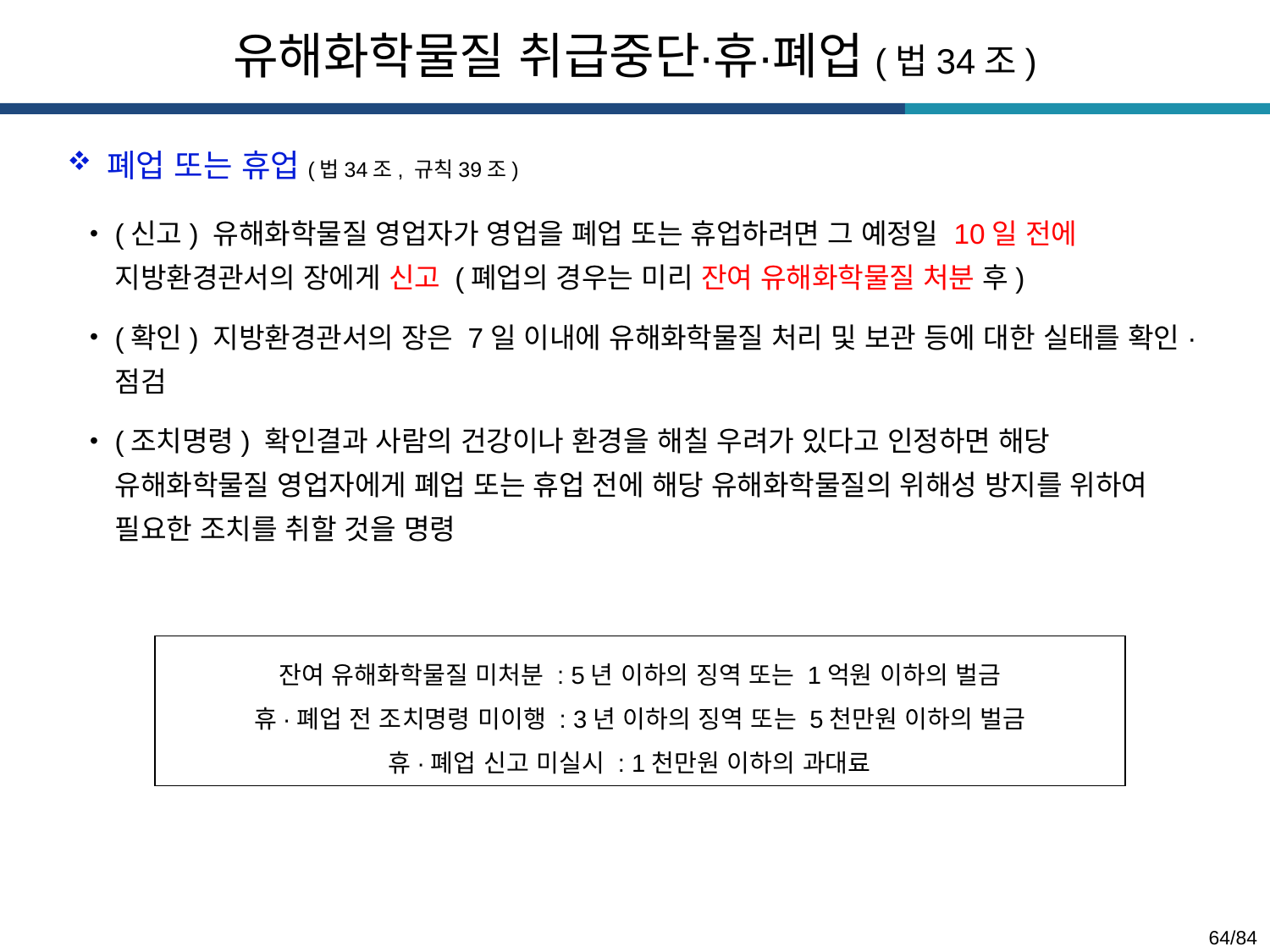

유해화학물질 취급중단∙휴∙폐업(법34조)
폐업 또는 휴업(법34조, 규칙39조)
(신고) 유해화학물질 영업자가 영업을 폐업 또는 휴업하려면 그 예정일 10일 전에 지방환경관서의 장에게 신고 (폐업의 경우는 미리 잔여 유해화학물질 처분 후)
(확인) 지방환경관서의 장은 7일 이내에 유해화학물질 처리 및 보관 등에 대한 실태를 확인·점검
(조치명령) 확인결과 사람의 건강이나 환경을 해칠 우려가 있다고 인정하면 해당 유해화학물질 영업자에게 폐업 또는 휴업 전에 해당 유해화학물질의 위해성 방지를 위하여 필요한 조치를 취할 것을 명령
잔여 유해화학물질 미처분 : 5년 이하의 징역 또는 1억원 이하의 벌금
휴·폐업 전 조치명령 미이행 : 3년 이하의 징역 또는 5천만원 이하의 벌금
휴·폐업 신고 미실시 : 1천만원 이하의 과대료